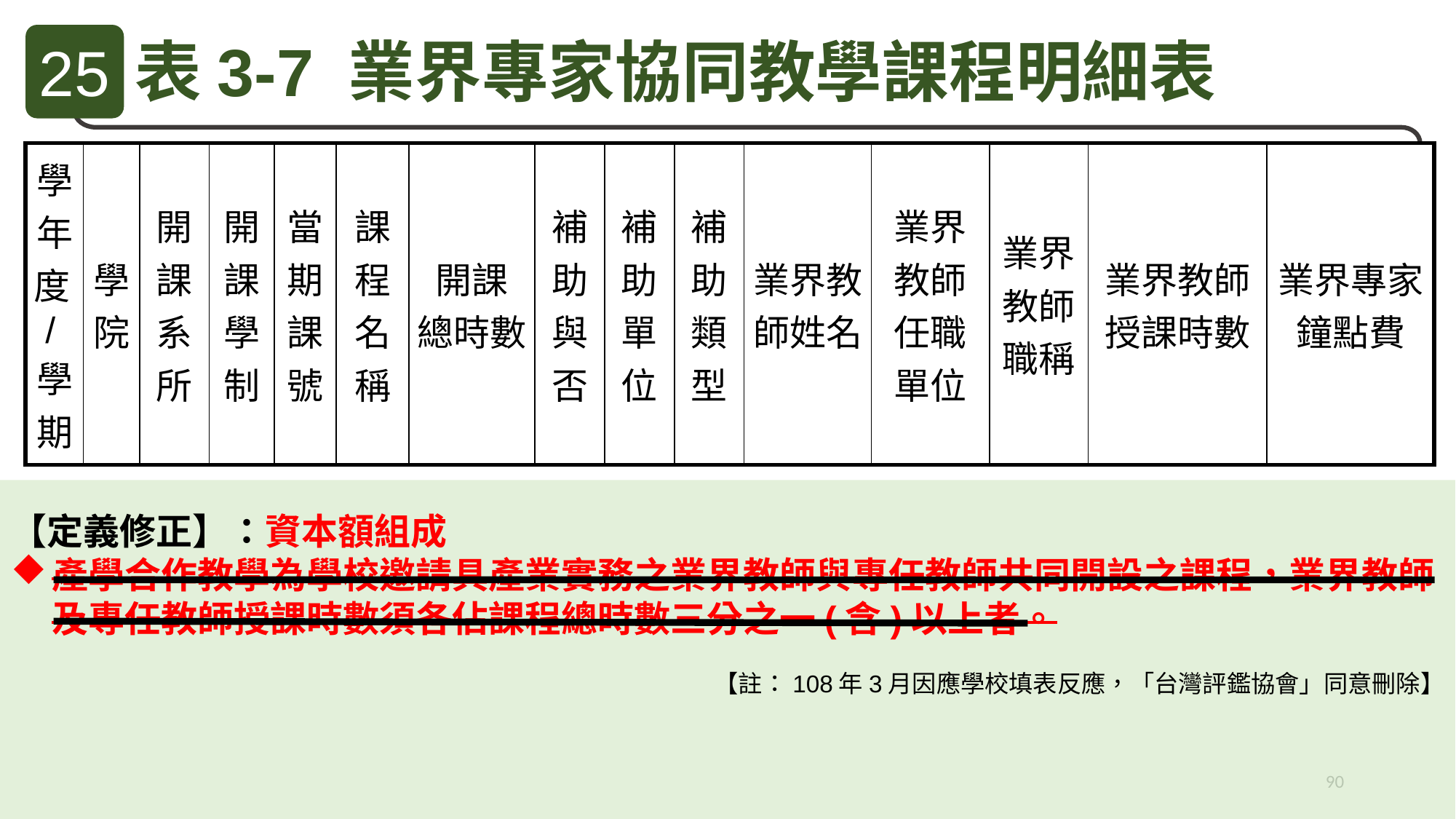

25
表3-7 業界專家協同教學課程明細表

| 學年度/學期 | 學院 | 開課 系所 | 開課學制 | 當期 課號 | 課程 名稱 | 開課 總時數 | 補助 與否 | 補助 單位 | 補助 類型 | 業界教師姓名 | 業界教師任職單位 | 業界教師職稱 | 業界教師 授課時數 | 業界專家鐘點費 |
| --- | --- | --- | --- | --- | --- | --- | --- | --- | --- | --- | --- | --- | --- | --- |

【定義修正】：資本額組成
產學合作教學為學校邀請具產業實務之業界教師與專任教師共同開設之課程，業界教師及專任教師授課時數須各佔課程總時數三分之一(含)以上者。

【註：108年3月因應學校填表反應，「台灣評鑑協會」同意刪除】

90